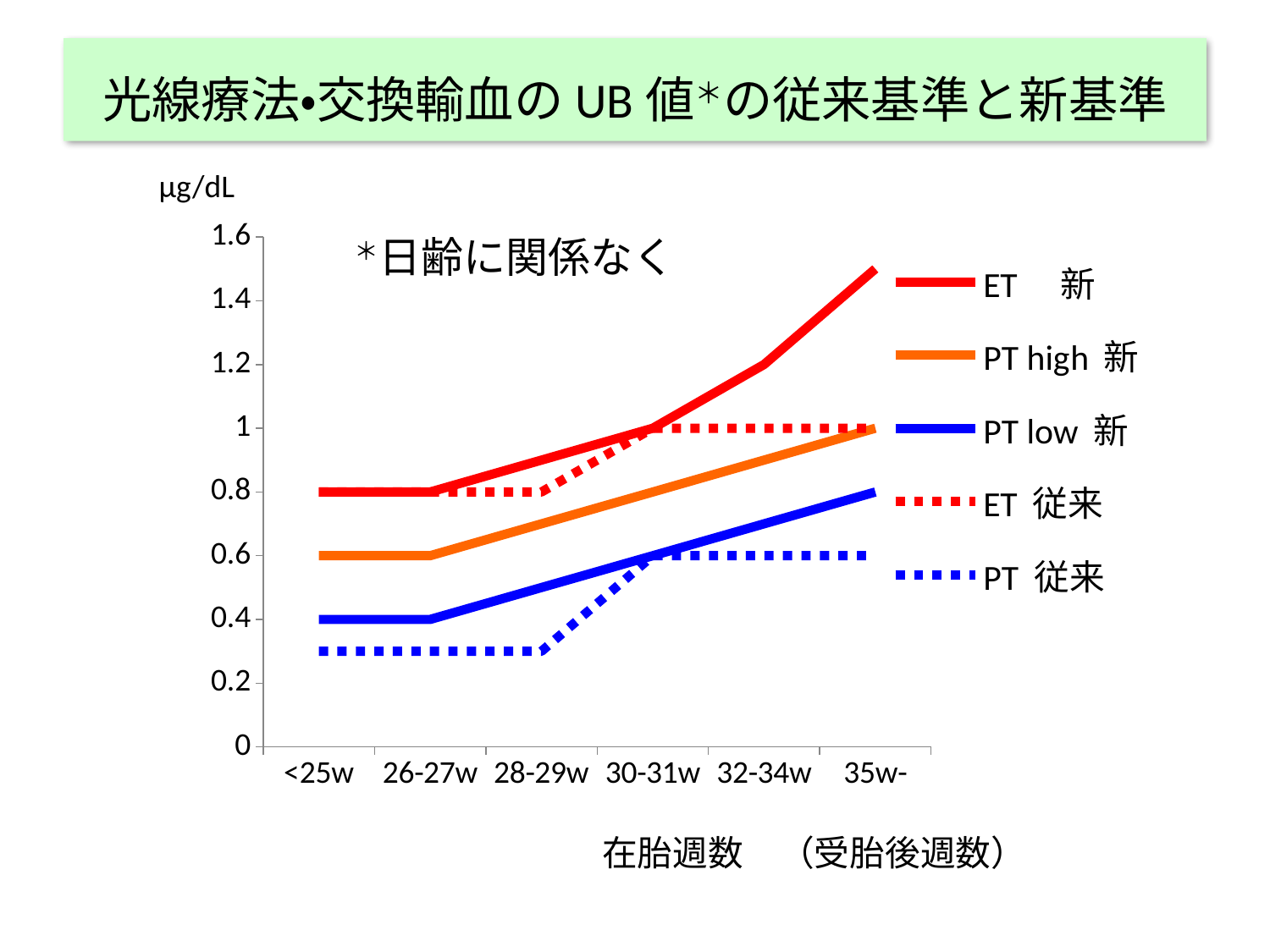

# 光線療法・交換輸血のUB値＊の従来基準と新基準
μg/dL

### Chart

| Category | ET　新 | PT high 新 | PT low 新 | ET 従来 | PT 従来 |
|---|---|---|---|---|---|
| <25w | 0.8 | 0.6 | 0.4 | 0.8 | 0.3 |
| 26-27w | 0.8 | 0.6 | 0.4 | 0.8 | 0.3 |
| 28-29w | 0.9 | 0.7 | 0.5 | 0.8 | 0.3 |
| 30-31w | 1.0 | 0.8 | 0.6 | 1.0 | 0.6 |
| 32-34w | 1.2 | 0.9 | 0.7 | 1.0 | 0.6 |
| 35w- | 1.5 | 1.0 | 0.8 | 1.0 | 0.6 |
＊日齢に関係なく
在胎週数　（受胎後週数）